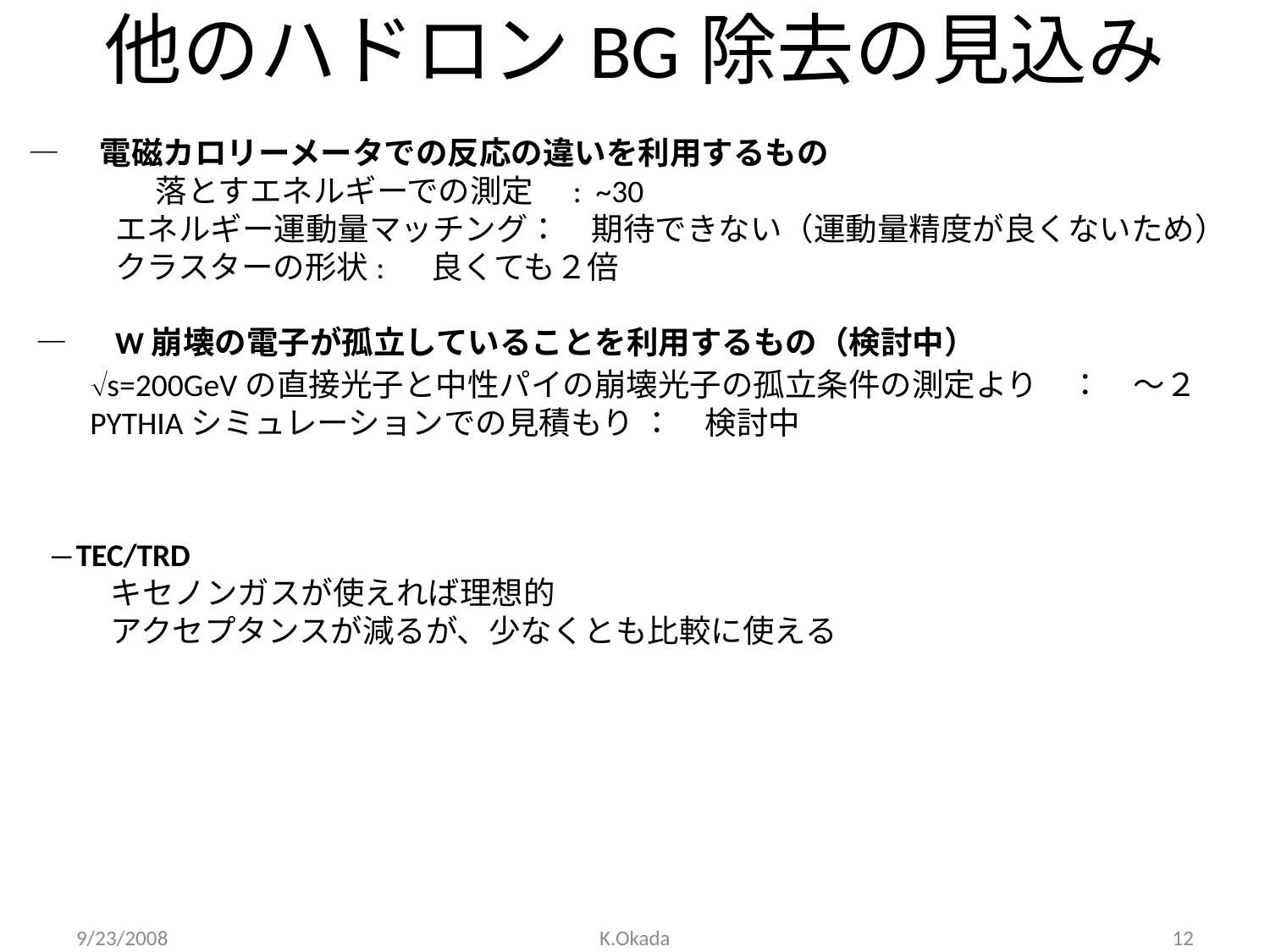

# 他のハドロンBG除去の見込み
―　電磁カロリーメータでの反応の違いを利用するもの
　　　　落とすエネルギーでの測定　:  ~30
           エネルギー運動量マッチング：　期待できない（運動量精度が良くないため）
           クラスターの形状: 　良くても２倍
―　W崩壊の電子が孤立していることを利用するもの（検討中）
√s=200GeVの直接光子と中性パイの崩壊光子の孤立条件の測定より　：　～２
PYTHIAシミュレーションでの見積もり ：　検討中
―TEC/TRD
　　キセノンガスが使えれば理想的
　　アクセプタンスが減るが、少なくとも比較に使える
9/23/2008
K.Okada
12